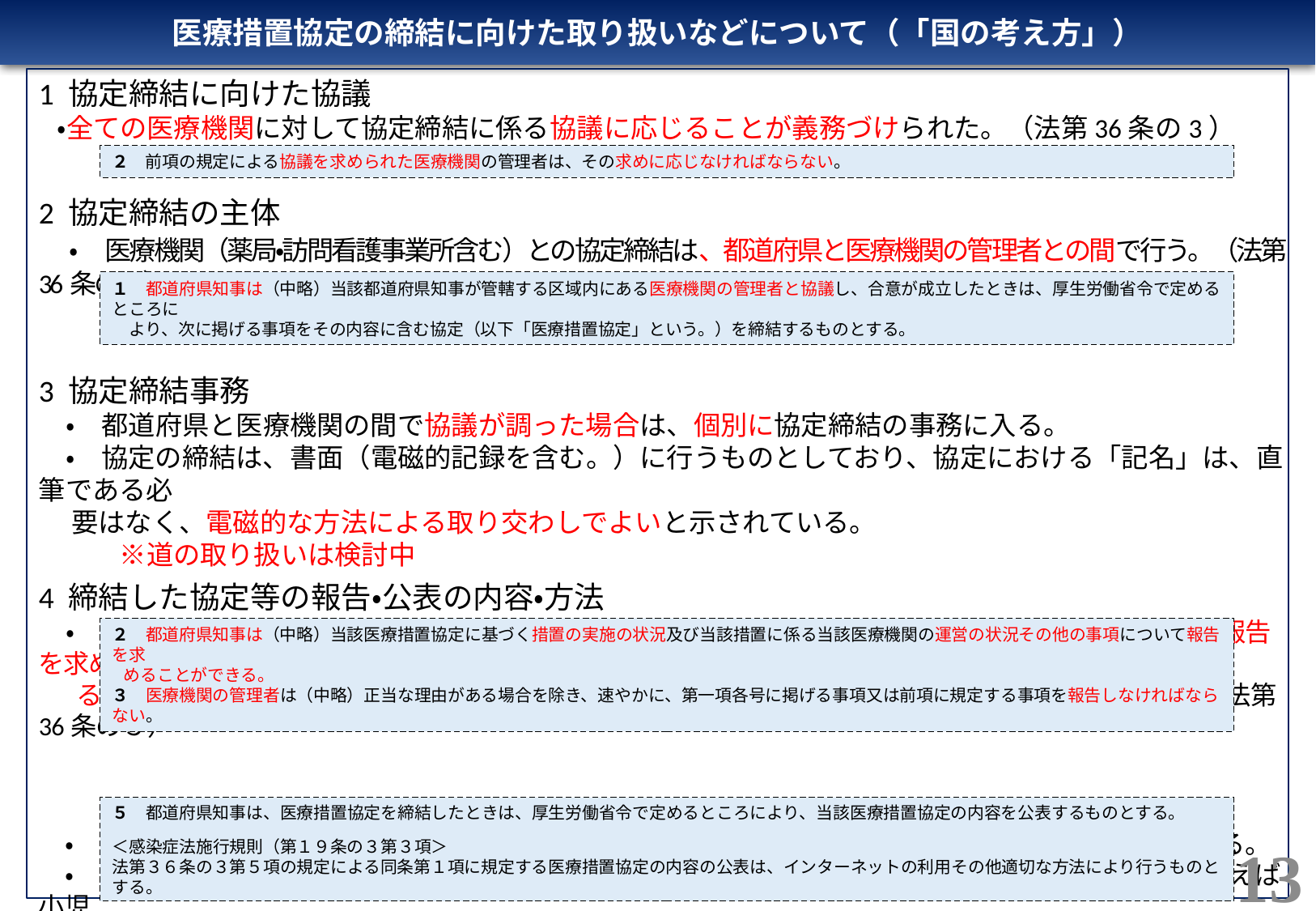

医療措置協定の締結に向けた取り扱いなどについて（「国の考え方」）
1 協定締結に向けた協議
  ・全ての医療機関に対して協定締結に係る協議に応じることが義務づけられた。（法第36条の3）

2 協定締結の主体
　・　医療機関（薬局・訪問看護事業所含む）との協定締結は、都道府県と医療機関の管理者との間で行う。（法第36条の３）

3 協定締結事務
　・　都道府県と医療機関の間で協議が調った場合は、個別に協定締結の事務に入る。
　・　協定の締結は、書面（電磁的記録を含む。）に行うものとしており、協定における「記名」は、直筆である必
　 要はなく、電磁的な方法による取り交わしでよいと示されている。
　　　※道の取り扱いは検討中

4 締結した協定等の報告・公表の内容・方法
　・　都道府県は、協定締結医療機関等に対し、協定に基づく措置の実施の状況等について､期限を設けて報告を求め
　  ることができ、医療機関等は、正当な理由がある場合を除き、速やかに報告しなければならない。（法第36条の５）

　・　都道府県は、患者の選択に資するよう、都道府県のホームページ等において、協定内容を公表する。
　・　また、新興感染症発生・まん延時には、例えば発熱外来について、診療時間や対応可能な患者（例えば小児
　　等）など、患者の選択に資するような公表を行う。
２　前項の規定による協議を求められた医療機関の管理者は、その求めに応じなければならない。
１　都道府県知事は（中略）当該都道府県知事が管轄する区域内にある医療機関の管理者と協議し、合意が成立したときは、厚生労働省令で定めるところに
　より、次に掲げる事項をその内容に含む協定（以下「医療措置協定」という。）を締結するものとする。
２　都道府県知事は（中略）当該医療措置協定に基づく措置の実施の状況及び当該措置に係る当該医療機関の運営の状況その他の事項について報告を求
  めることができる。
３　医療機関の管理者は（中略）正当な理由がある場合を除き、速やかに、第一項各号に掲げる事項又は前項に規定する事項を報告しなければならない。
５　都道府県知事は、医療措置協定を締結したときは、厚生労働省令で定めるところにより、当該医療措置協定の内容を公表するものとする。

＜感染症法施行規則（第１９条の３第３項＞
法第３６条の３第５項の規定による同条第１項に規定する医療措置協定の内容の公表は、インターネットの利用その他適切な方法により行うものとする。

13